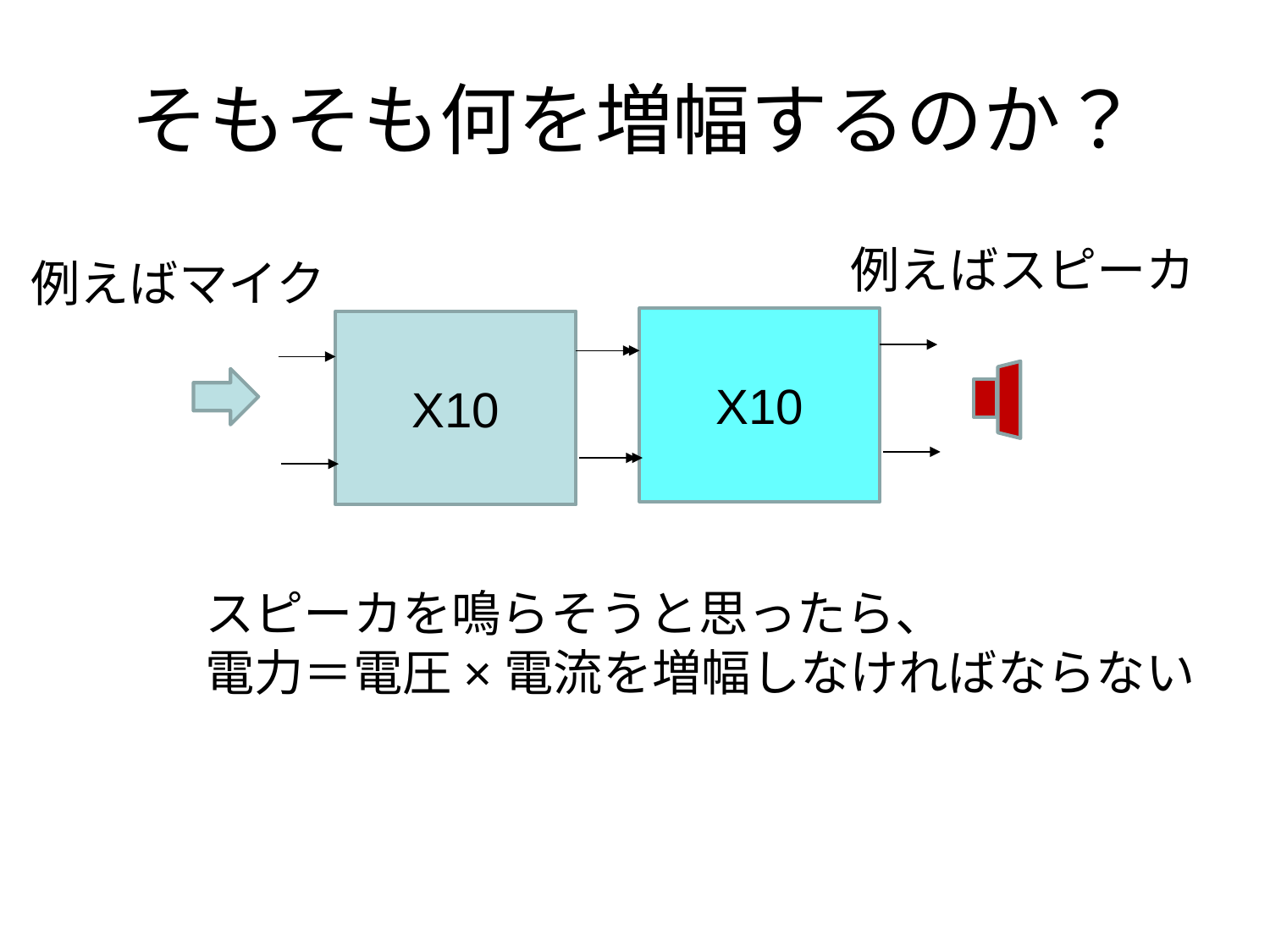

# そもそも何を増幅するのか？
例えばスピーカ
例えばマイク
X10
X10

スピーカを鳴らそうと思ったら、
電力＝電圧×電流を増幅しなければならない